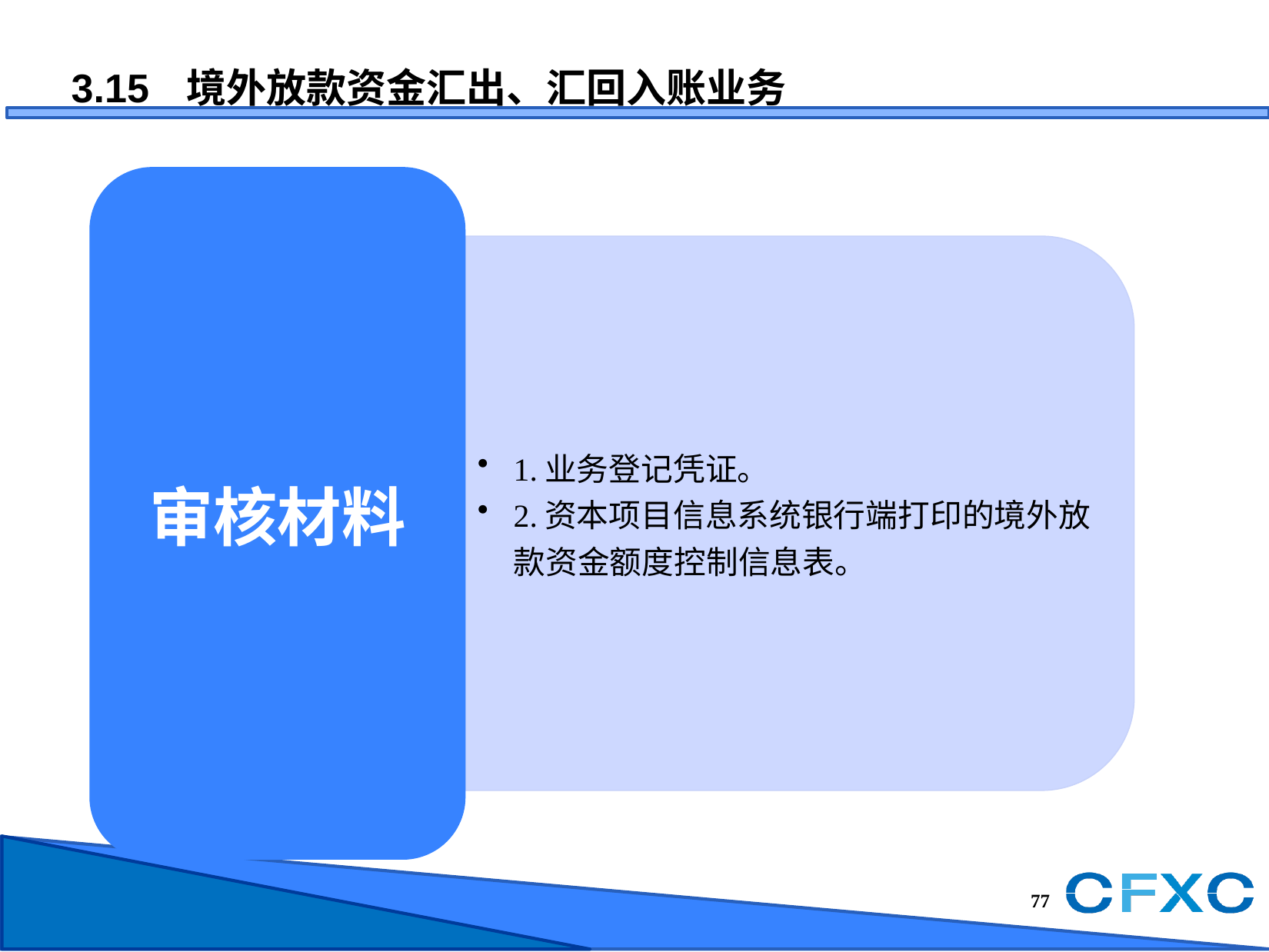

3.15	境外放款资金汇出、汇回入账业务
审核材料
1.业务登记凭证。
2.资本项目信息系统银行端打印的境外放款资金额度控制信息表。
77